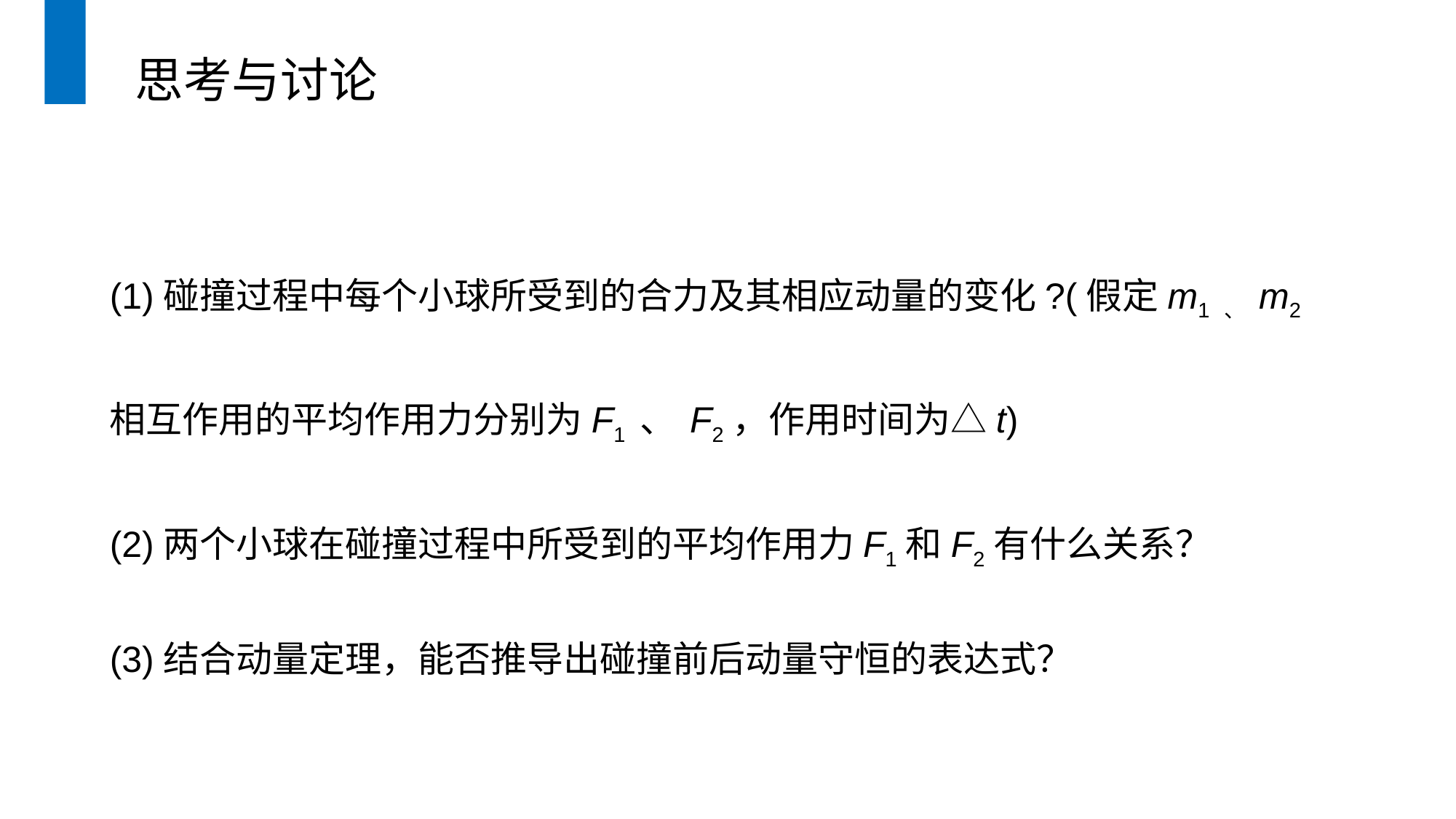

思考与讨论
(1)碰撞过程中每个小球所受到的合力及其相应动量的变化?(假定m1 、 m2相互作用的平均作用力分别为F1 、 F2，作用时间为△t)
(2)两个小球在碰撞过程中所受到的平均作用力F1和F2有什么关系？
(3)结合动量定理，能否推导出碰撞前后动量守恒的表达式？